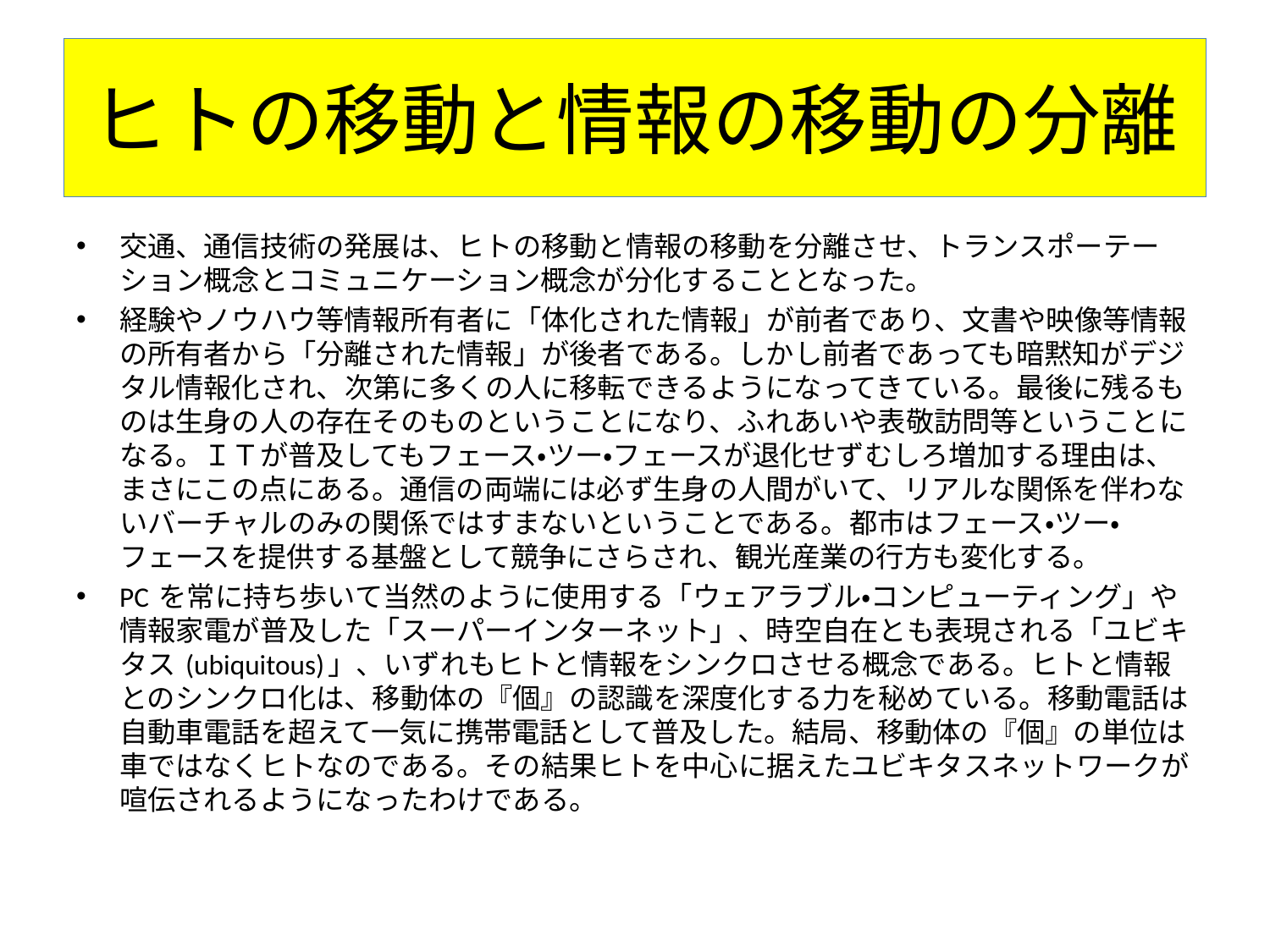

# ヒトの移動と情報の移動の分離
交通、通信技術の発展は、ヒトの移動と情報の移動を分離させ、トランスポーテーション概念とコミュニケーション概念が分化することとなった。
経験やノウハウ等情報所有者に「体化された情報」が前者であり、文書や映像等情報の所有者から「分離された情報」が後者である。しかし前者であっても暗黙知がデジタル情報化され、次第に多くの人に移転できるようになってきている。最後に残るものは生身の人の存在そのものということになり、ふれあいや表敬訪問等ということになる。ＩＴが普及してもフェース・ツー・フェースが退化せずむしろ増加する理由は、まさにこの点にある。通信の両端には必ず生身の人間がいて、リアルな関係を伴わないバーチャルのみの関係ではすまないということである。都市はフェース・ツー・フェースを提供する基盤として競争にさらされ、観光産業の行方も変化する。
PC を常に持ち歩いて当然のように使用する「ウェアラブル・コンピューティング」や情報家電が普及した「スーパーインターネット」、時空自在とも表現される「ユビキタス (ubiquitous)」、いずれもヒトと情報をシンクロさせる概念である。ヒトと情報とのシンクロ化は、移動体の『個』の認識を深度化する力を秘めている。移動電話は自動車電話を超えて一気に携帯電話として普及した。結局、移動体の『個』の単位は車ではなくヒトなのである。その結果ヒトを中心に据えたユビキタスネットワークが喧伝されるようになったわけである。